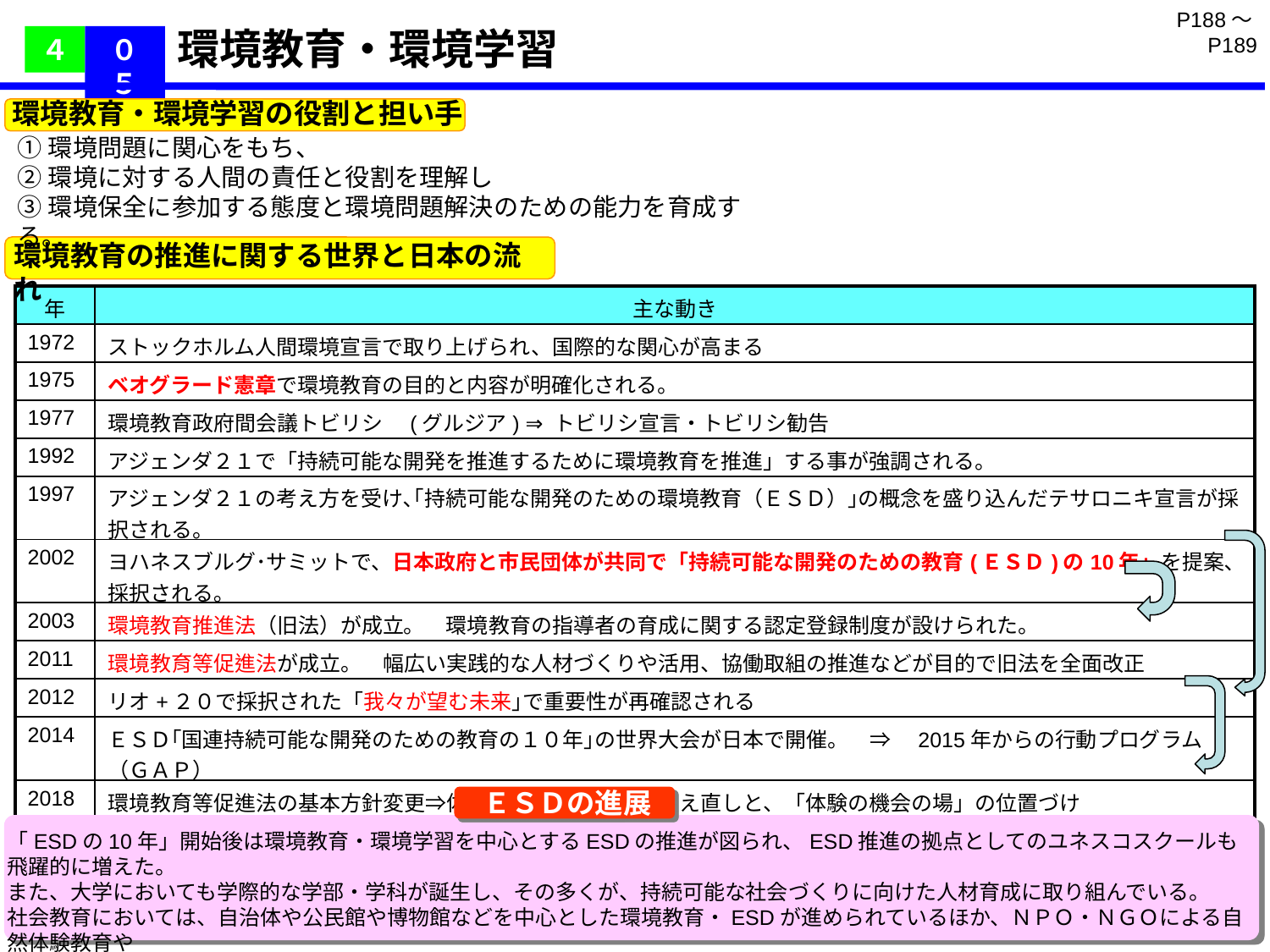

P188～P189
環境教育・環境学習
４
０５

環境教育・環境学習の役割と担い手

①環境問題に関心をもち、
②環境に対する人間の責任と役割を理解し
③環境保全に参加する態度と環境問題解決のための能力を育成する。
環境教育の推進に関する世界と日本の流れ

| 年 | 主な動き |
| --- | --- |
| 1972 | ストックホルム人間環境宣言で取り上げられ、国際的な関心が高まる |
| 1975 | ベオグラード憲章で環境教育の目的と内容が明確化される。 |
| 1977 | 環境教育政府間会議トビリシ　(グルジア) ⇒ トビリシ宣言・トビリシ勧告 |
| 1992 | アジェンダ２１で「持続可能な開発を推進するために環境教育を推進」する事が強調される。 |
| 1997 | アジェンダ２１の考え方を受け､｢持続可能な開発のための環境教育（ＥＳＤ）｣の概念を盛り込んだテサロニキ宣言が採択される。 |
| 2002 | ヨハネスブルグ･サミットで、日本政府と市民団体が共同で「持続可能な開発のための教育(ＥＳＤ)の10年」を提案､採択される｡ |
| 2003 | 環境教育推進法（旧法）が成立。　環境教育の指導者の育成に関する認定登録制度が設けられた。 |
| 2011 | 環境教育等促進法が成立。　幅広い実践的な人材づくりや活用、協働取組の推進などが目的で旧法を全面改正 |
| 2012 | リオ+２０で採択された「我々が望む未来｣で重要性が再確認される |
| 2014 | ＥＳＤ｢国連持続可能な開発のための教育の１０年｣の世界大会が日本で開催。　⇒　2015年からの行動プログラム（ＧＡＰ） |
| 2018 | 環境教育等促進法の基本方針変更⇒体験活動の意義などの捉え直しと、「体験の機会の場」の位置づけ |
| 2020 | ＳＤＧｓ達成に向けて、社会の変容と個人の変容を連関させ、技術革新にも対応した「ESD for 2030」が策定された。 |

ＥＳＤの進展

「ESDの10年」開始後は環境教育・環境学習を中心とするESDの推進が図られ、ESD推進の拠点としてのユネスコスクールも飛躍的に増えた。
また、大学においても学際的な学部・学科が誕生し、その多くが、持続可能な社会づくりに向けた人材育成に取り組んでいる。
社会教育においては、自治体や公民館や博物館などを中心とした環境教育・ESDが進められているほか、ＮＰＯ・ＮＧＯによる自然体験教育や
環境人材育成分野での活動も活発に行われている。